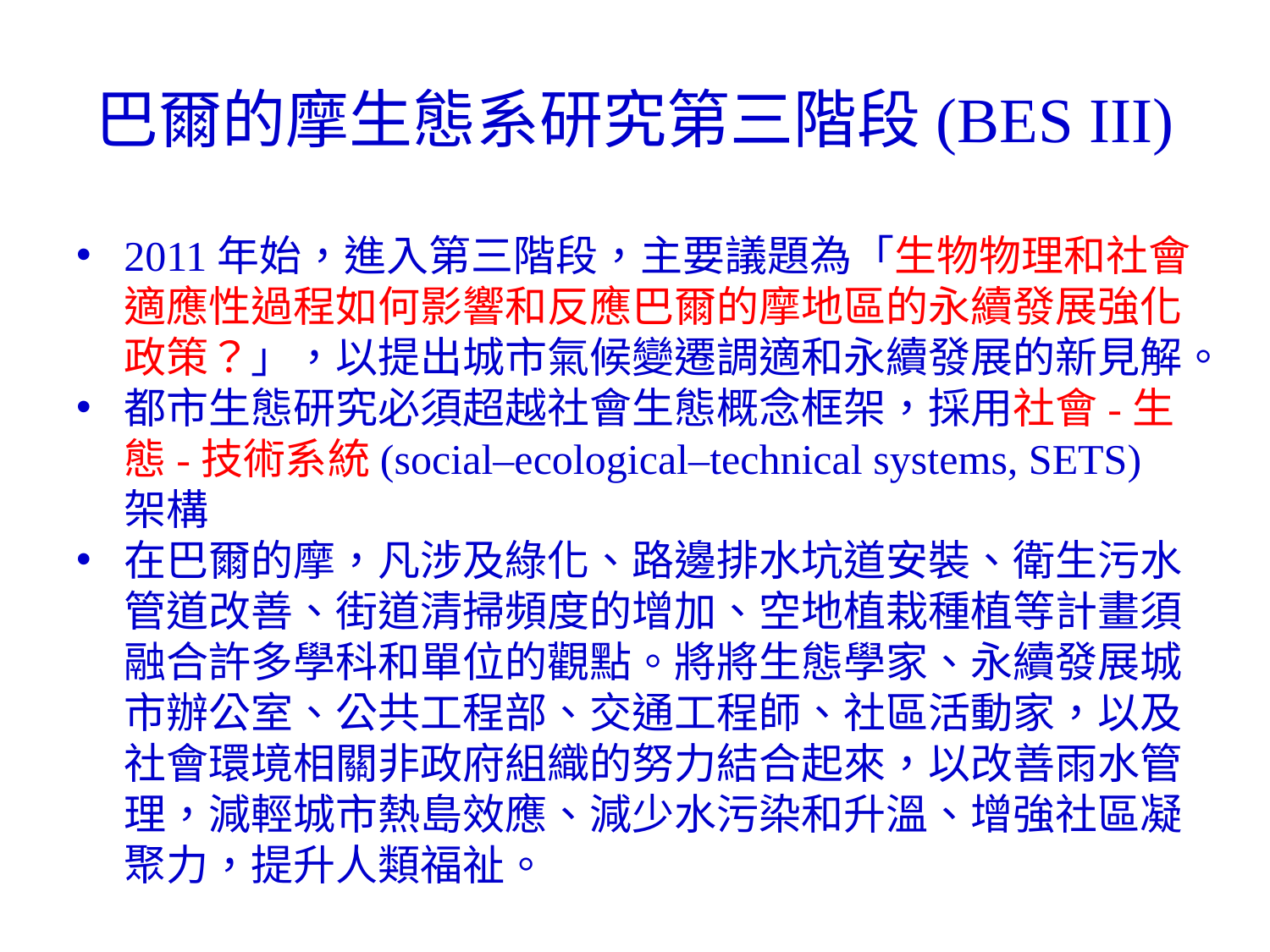

# 巴爾的摩生態系研究第三階段(BES III)
2011年始，進入第三階段，主要議題為「生物物理和社會適應性過程如何影響和反應巴爾的摩地區的永續發展強化政策？」，以提出城市氣候變遷調適和永續發展的新見解。
都市生態研究必須超越社會生態概念框架，採用社會-生態-技術系統(social–ecological–technical systems, SETS)架構
在巴爾的摩，凡涉及綠化、路邊排水坑道安裝、衛生污水管道改善、街道清掃頻度的增加、空地植栽種植等計畫須融合許多學科和單位的觀點。將將生態學家、永續發展城市辦公室、公共工程部、交通工程師、社區活動家，以及社會環境相關非政府組織的努力結合起來，以改善雨水管理，減輕城市熱島效應、減少水污染和升溫、增強社區凝聚力，提升人類福祉。